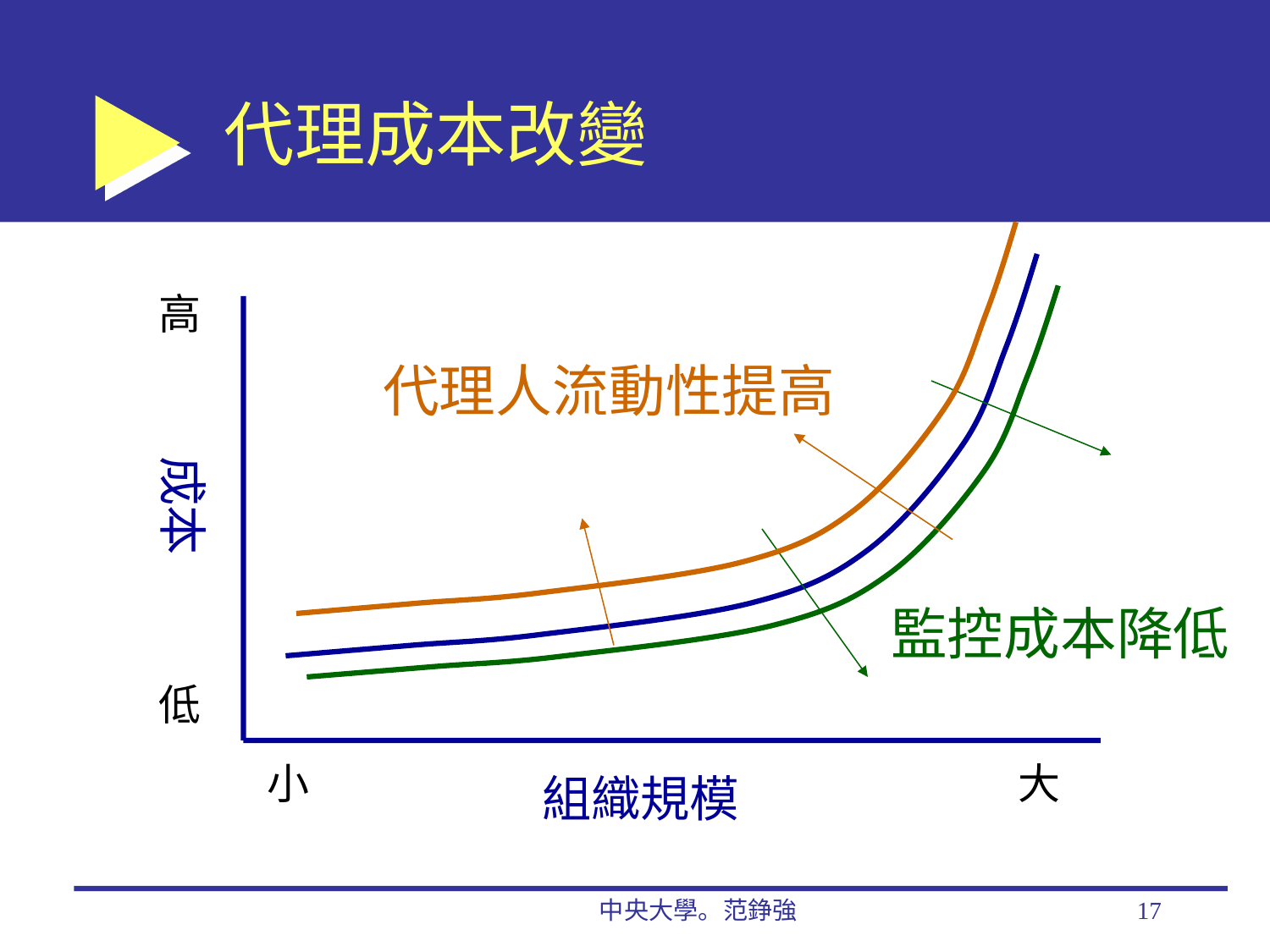

# 代理成本改變

代理人流動性提高

高

監控成本降低

成本
低

小
大
組織規模
中央大學。范錚強
17